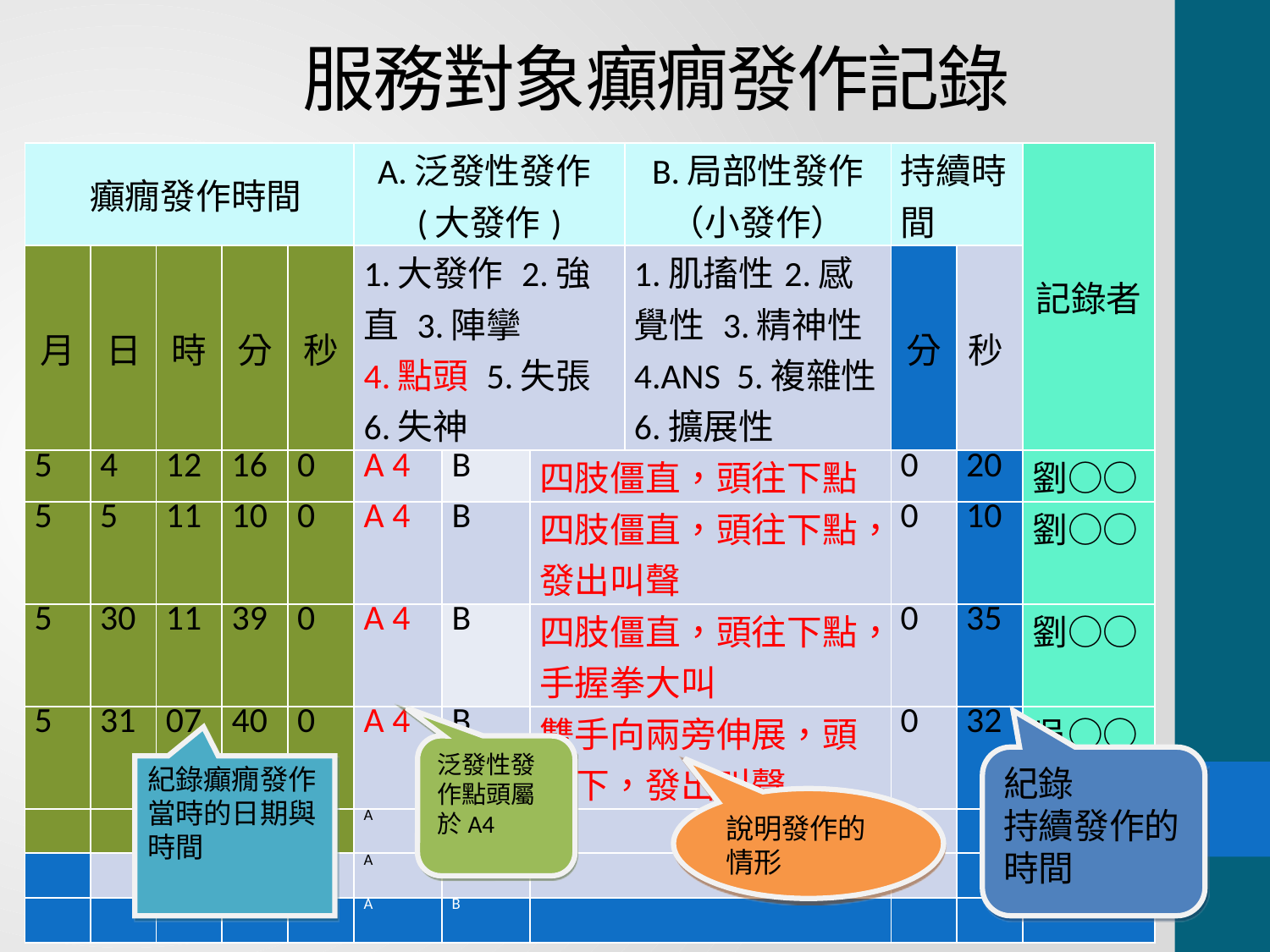

# 服務對象癲癇發作記錄
| 癲癇發作時間 |  |  |  |  | A.泛發性發作(大發作) |  |  | B.局部性發作（小發作） | 持續時間 |  | 記錄者 |
| --- | --- | --- | --- | --- | --- | --- | --- | --- | --- | --- | --- |
| 月 | 日 | 時 | 分 | 秒 | 1.大發作 2.強直 3.陣攣 4.點頭 5.失張 6.失神 |  |  | 1.肌搐性2.感覺性 3.精神性4.ANS 5.複雜性 6.擴展性 | 分 | 秒 |  |
| 5 | 4 | 12 | 16 | 0 | A 4 | B | 四肢僵直，頭往下點 |  | 0 | 20 | 劉○○ |
| 5 | 5 | 11 | 10 | 0 | A 4 | B | 四肢僵直，頭往下點，發出叫聲 |  | 0 | 10 | 劉○○ |
| 5 | 30 | 11 | 39 | 0 | A 4 | B | 四肢僵直，頭往下點，手握拳大叫 |  | 0 | 35 | 劉○○ |
| 5 | 31 | 07 | 40 | 0 | A 4 | B | 雙手向兩旁伸展，頭往下，發出叫聲 |  | 0 | 32 | 吳○○ |
|  |  |  |  |  | A | B |  |  |  |  |  |
|  |  |  |  |  | A | B |  |  |  |  |  |
|  |  |  |  |  | A | B |  |  |  |  |  |
泛發性發作點頭屬於A4
紀錄
持續發作的
時間
紀錄癲癇發作當時的日期與時間
說明發作的情形